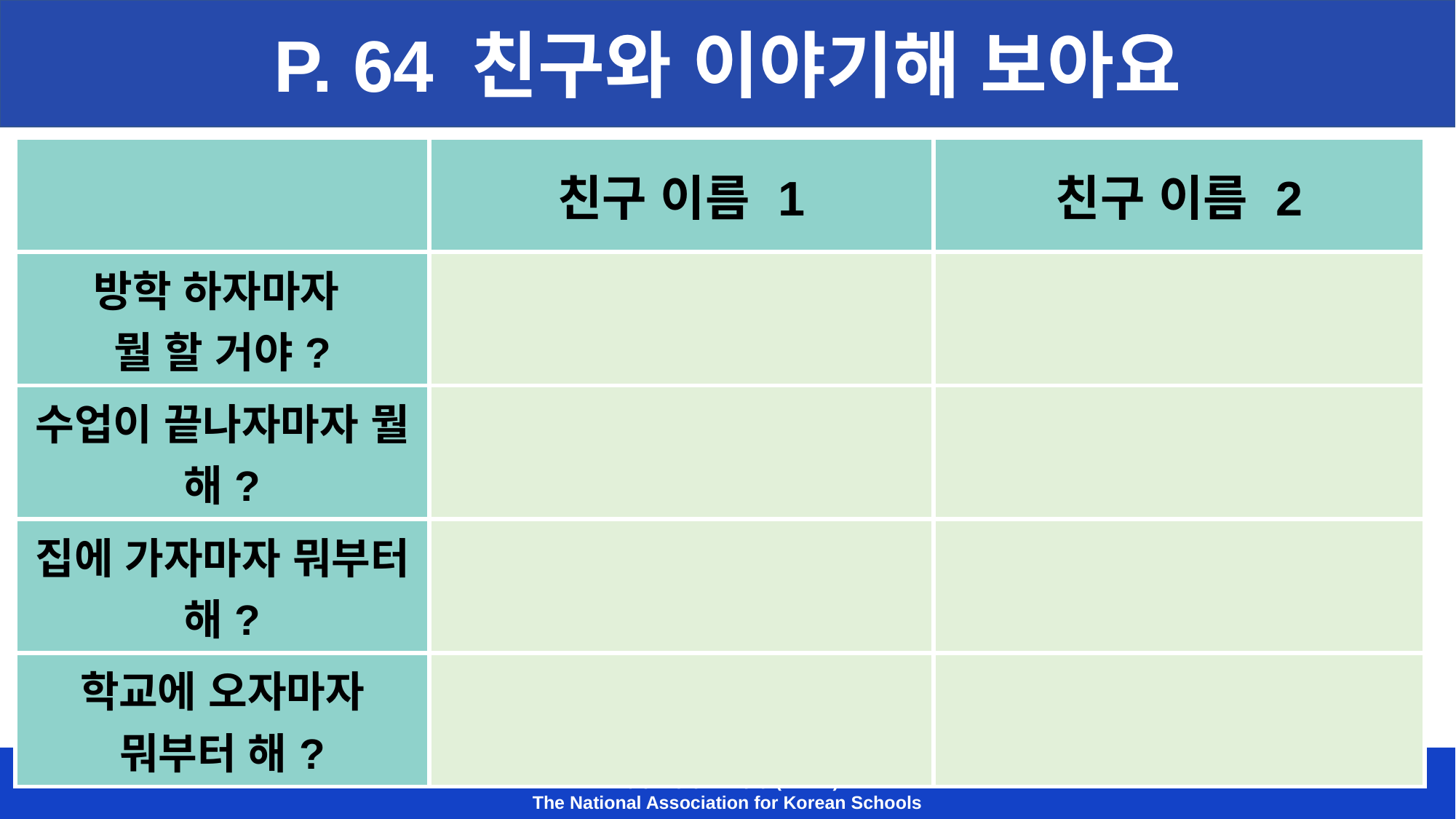

P. 64 친구와 이야기해 보아요
|  | 친구 이름 1 | 친구 이름 2 |
| --- | --- | --- |
| 방학 하자마자 뭘 할 거야? |  |  |
| 수업이 끝나자마자 뭘 해? |  |  |
| 집에 가자마자 뭐부터 해? |  |  |
| 학교에 오자마자 뭐부터 해? |  |  |
재미한국학교협의회 (NAKS)
The National Association for Korean Schools